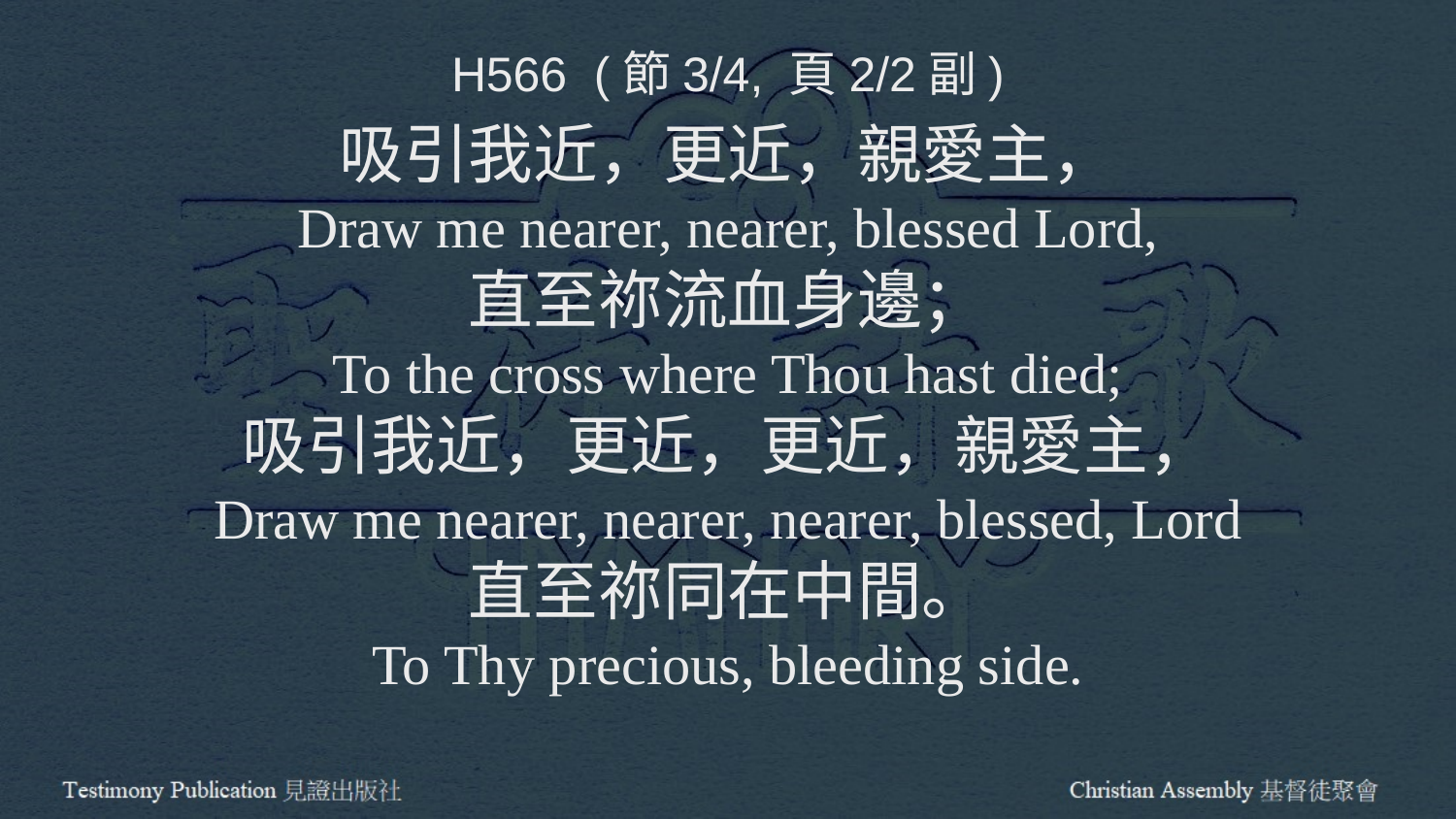

H566  (節3/4, 頁2/2副)
吸引我近，更近，親愛主，
Draw me nearer, nearer, blessed Lord,
直至祢流血身邊；
To the cross where Thou hast died;
吸引我近，更近，更近，親愛主，
Draw me nearer, nearer, nearer, blessed, Lord
直至祢同在中間。
To Thy precious, bleeding side.